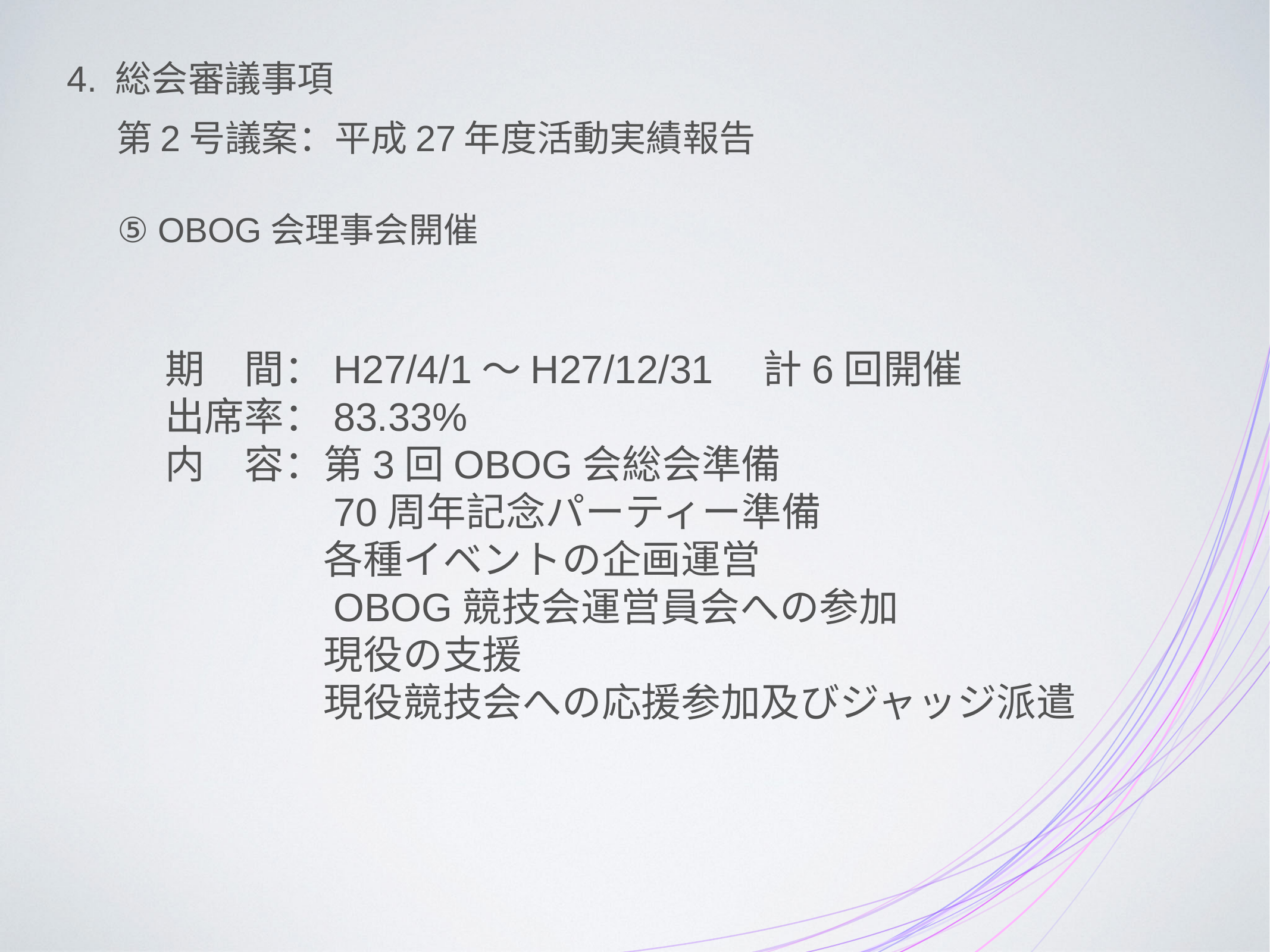

4. 総会審議事項
第2号議案：平成27年度活動実績報告

⑤ OBOG会理事会開催
期　間：H27/4/1〜H27/12/31　計6回開催
出席率：83.33%
内　容：第3回OBOG会総会準備
　　　　70周年記念パーティー準備
　　　　各種イベントの企画運営
　　　　OBOG競技会運営員会への参加
　　　　現役の支援
　　　　現役競技会への応援参加及びジャッジ派遣
8